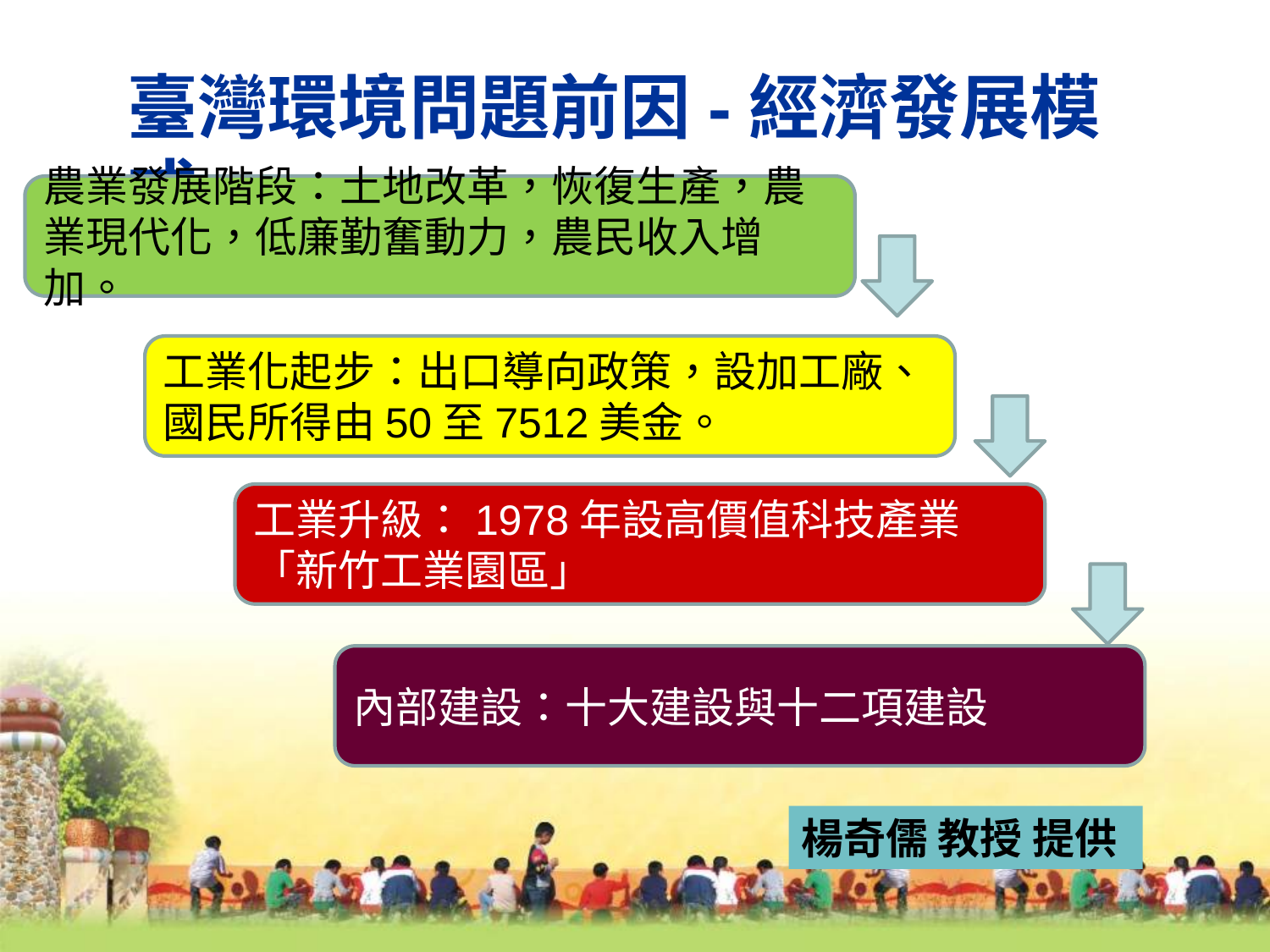

臺灣環境問題前因-經濟發展模式
農業發展階段：土地改革，恢復生產，農業現代化，低廉勤奮動力，農民收入增加。

工業化起步：出口導向政策，設加工廠、國民所得由50至7512美金。

工業升級：1978年設高價值科技產業
「新竹工業園區」

內部建設：十大建設與十二項建設
楊奇儒 教授 提供